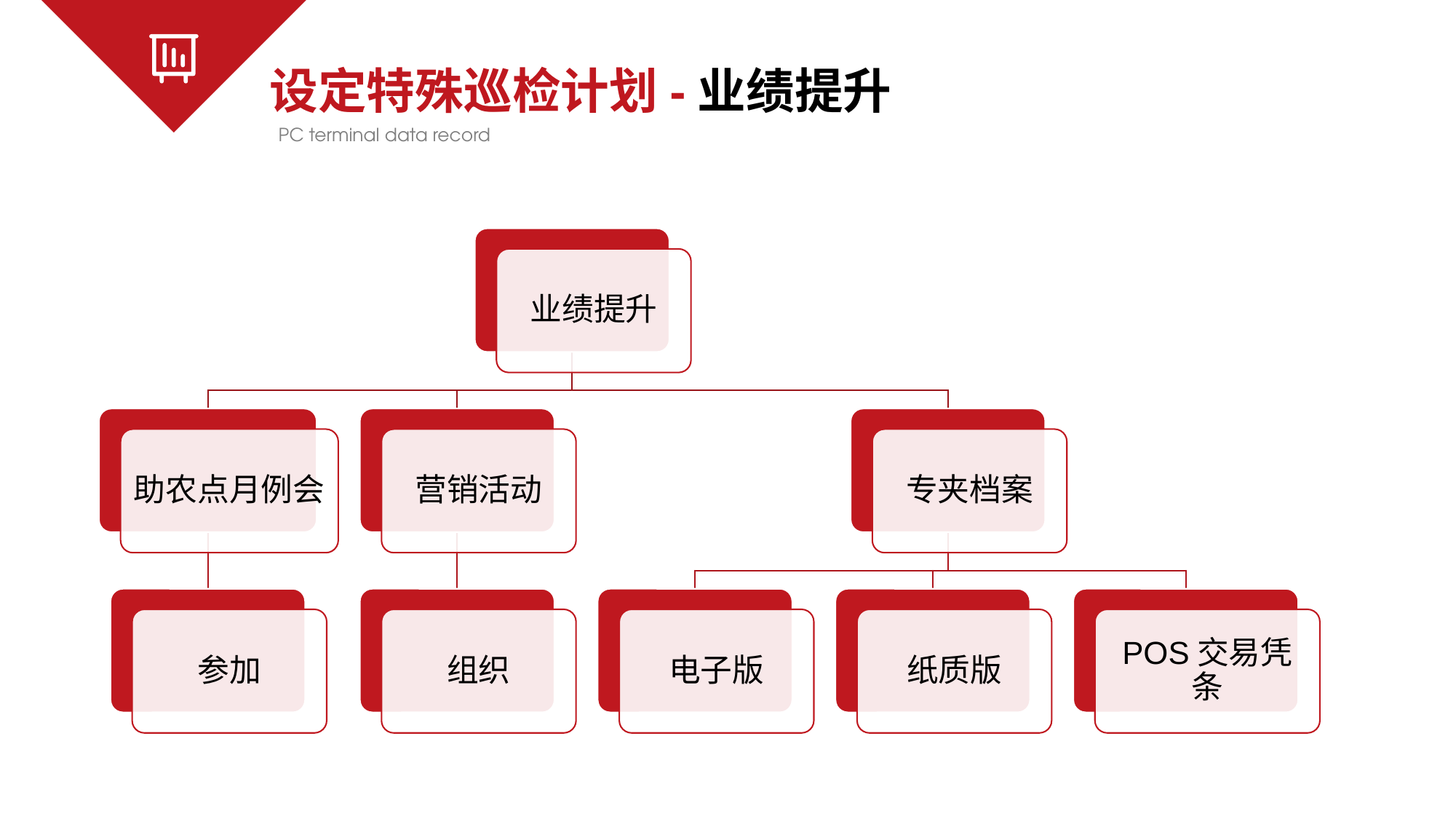

设定特殊巡检计划-业绩提升
PC terminal data record
业绩提升
助农点月例会
参加
营销活动
组织
专夹档案
电子版
纸质版
POS交易凭条